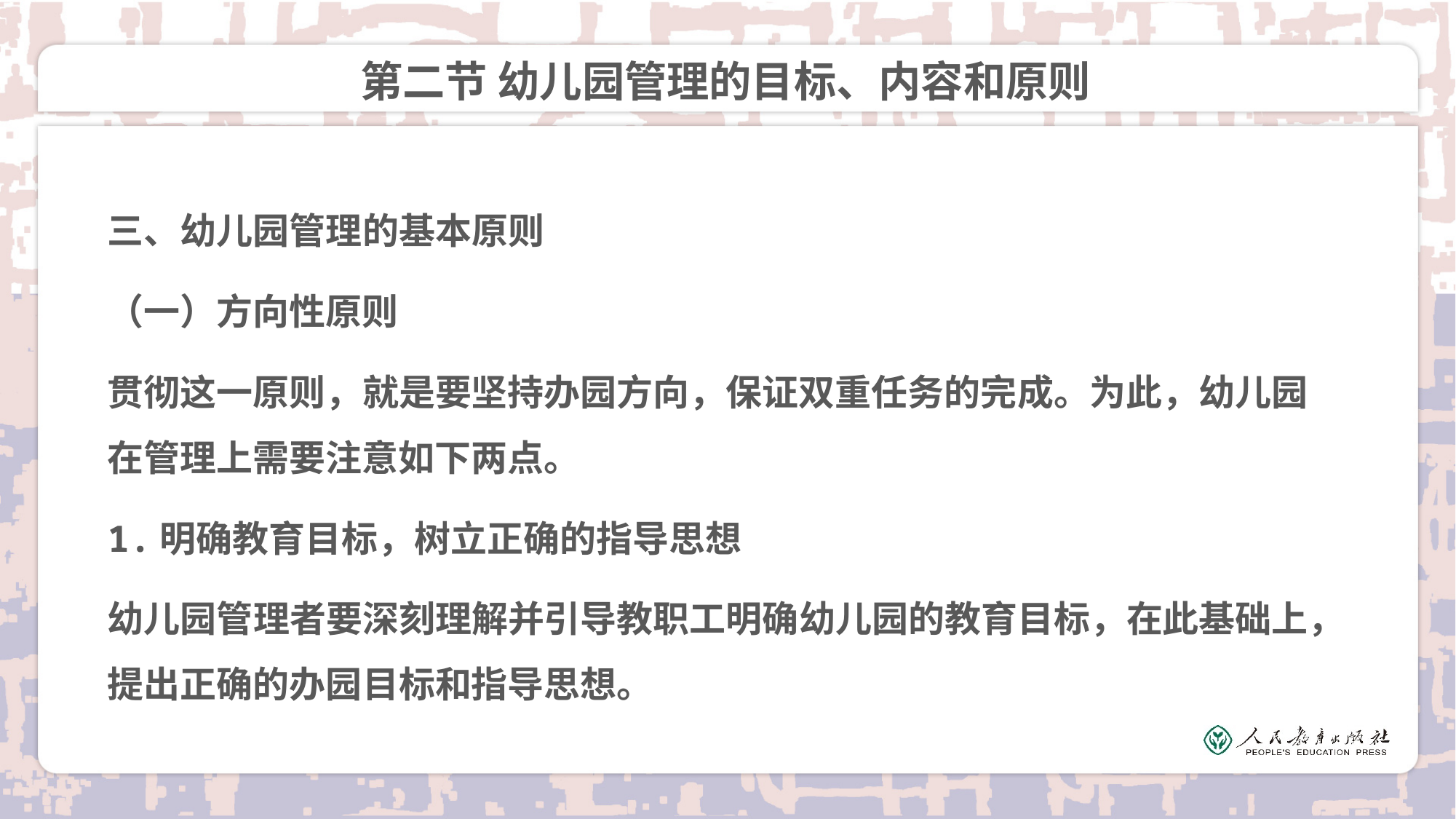

# 第二节 幼儿园管理的目标、内容和原则
三、幼儿园管理的基本原则
（一）方向性原则
贯彻这一原则，就是要坚持办园方向，保证双重任务的完成。为此，幼儿园在管理上需要注意如下两点。
1.明确教育目标，树立正确的指导思想
幼儿园管理者要深刻理解并引导教职工明确幼儿园的教育目标，在此基础上，提出正确的办园目标和指导思想。